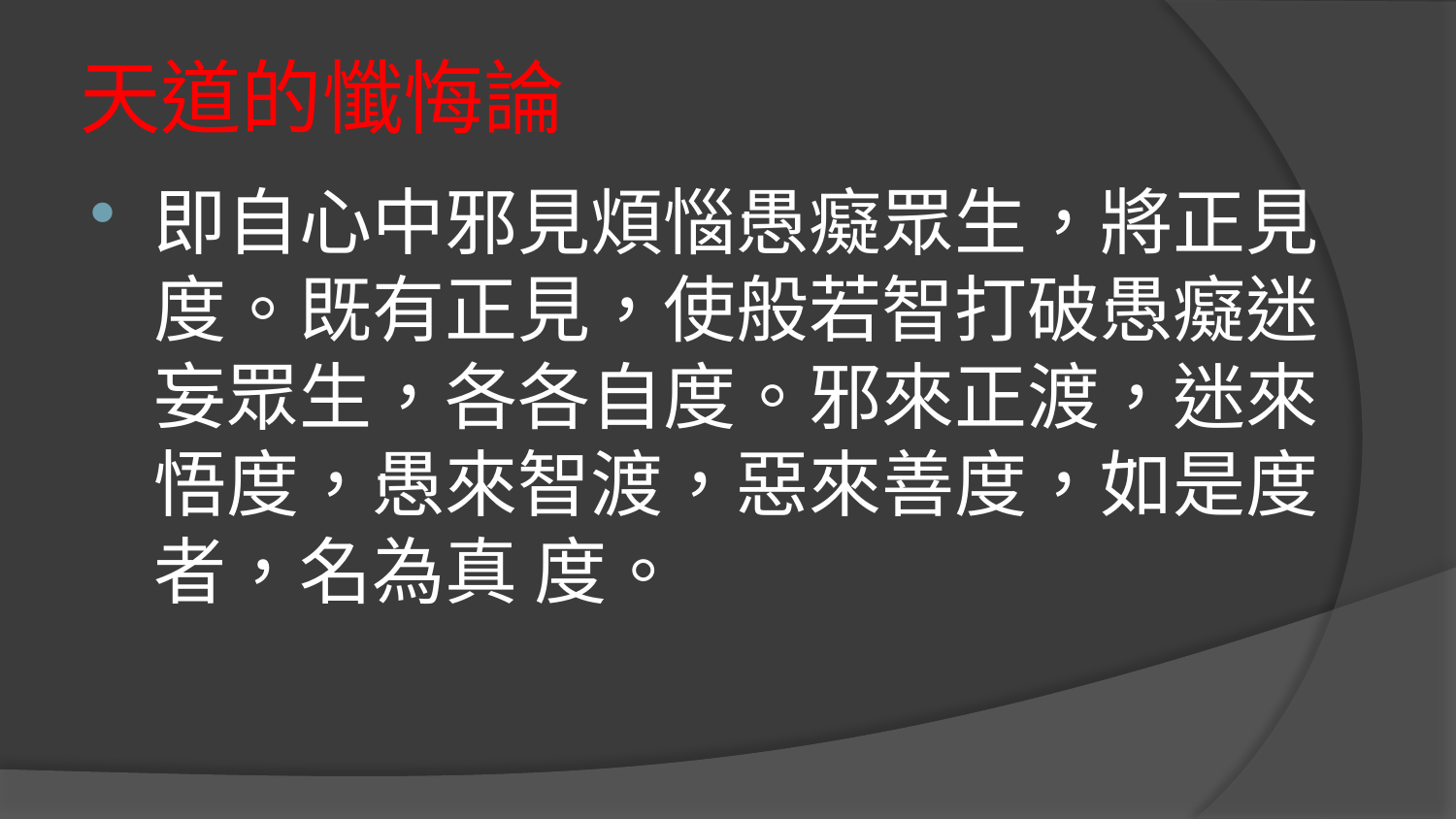

# 天道的懺悔論
即自心中邪見煩惱愚癡眾生，將正見度。既有正見，使般若智打破愚癡迷妄眾生，各各自度。邪來正渡，迷來悟度，愚來智渡，惡來善度，如是度者，名為真 度。